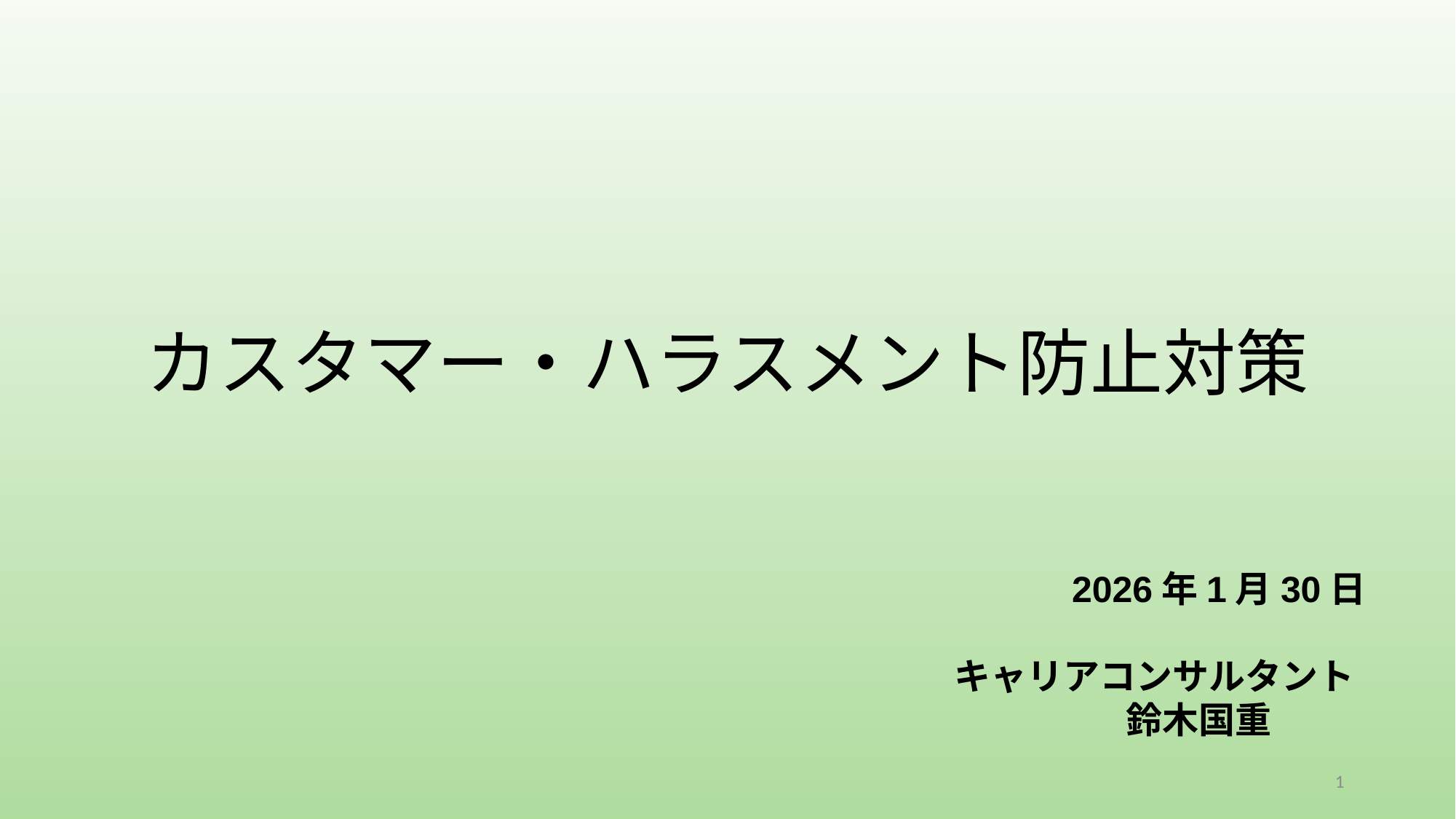

カスタマー・ハラスメント防止対策
　　　2026年1月30日

キャリアコンサルタント　
                     鈴木国重
1